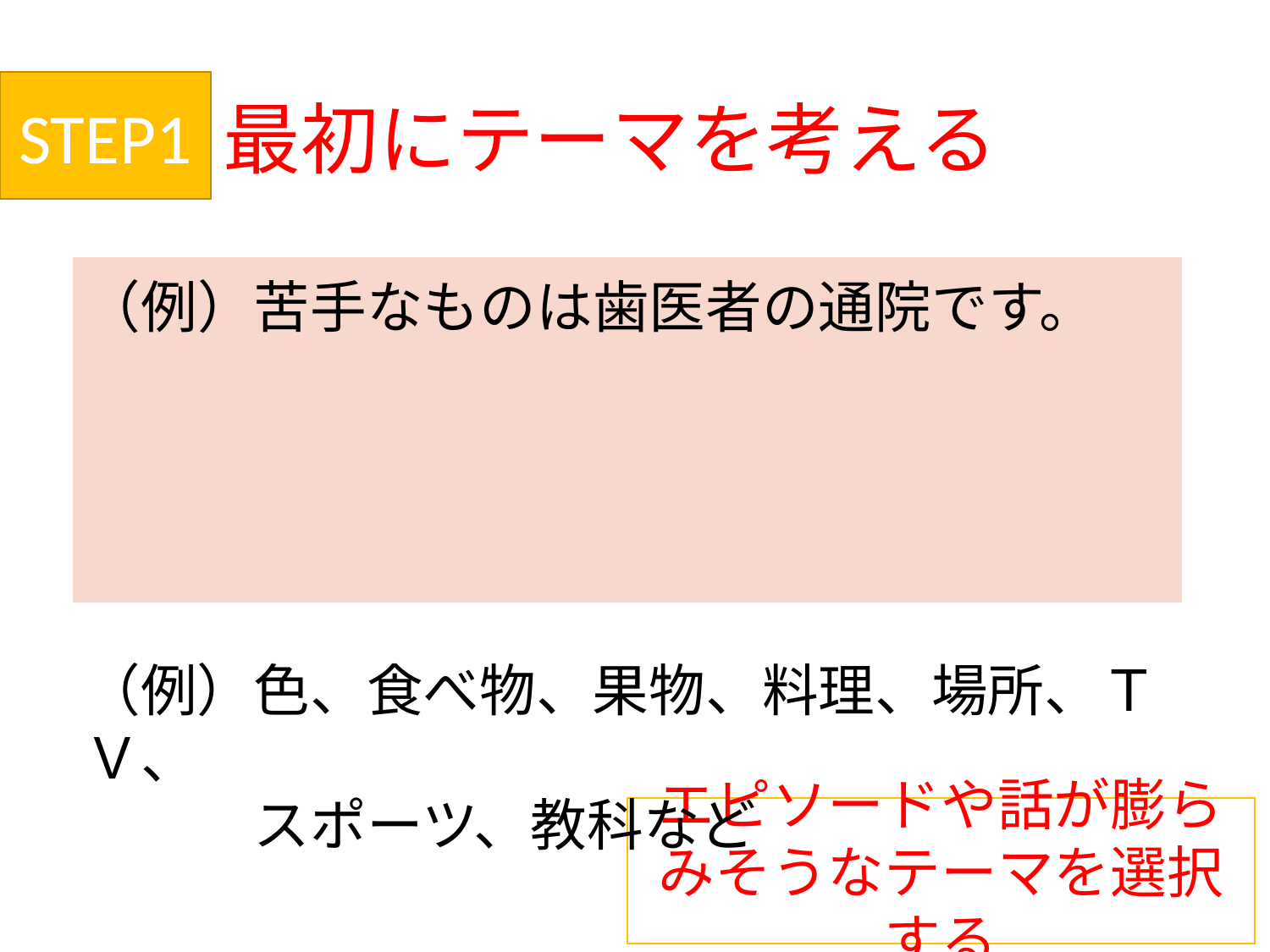

# 最初にテーマを考える
STEP1
| （例）苦手なものは歯医者の通院です。 |
| --- |
（例）色、食べ物、果物、料理、場所、ＴＶ、
　　　スポーツ、教科など
エピソードや話が膨らみそうなテーマを選択する